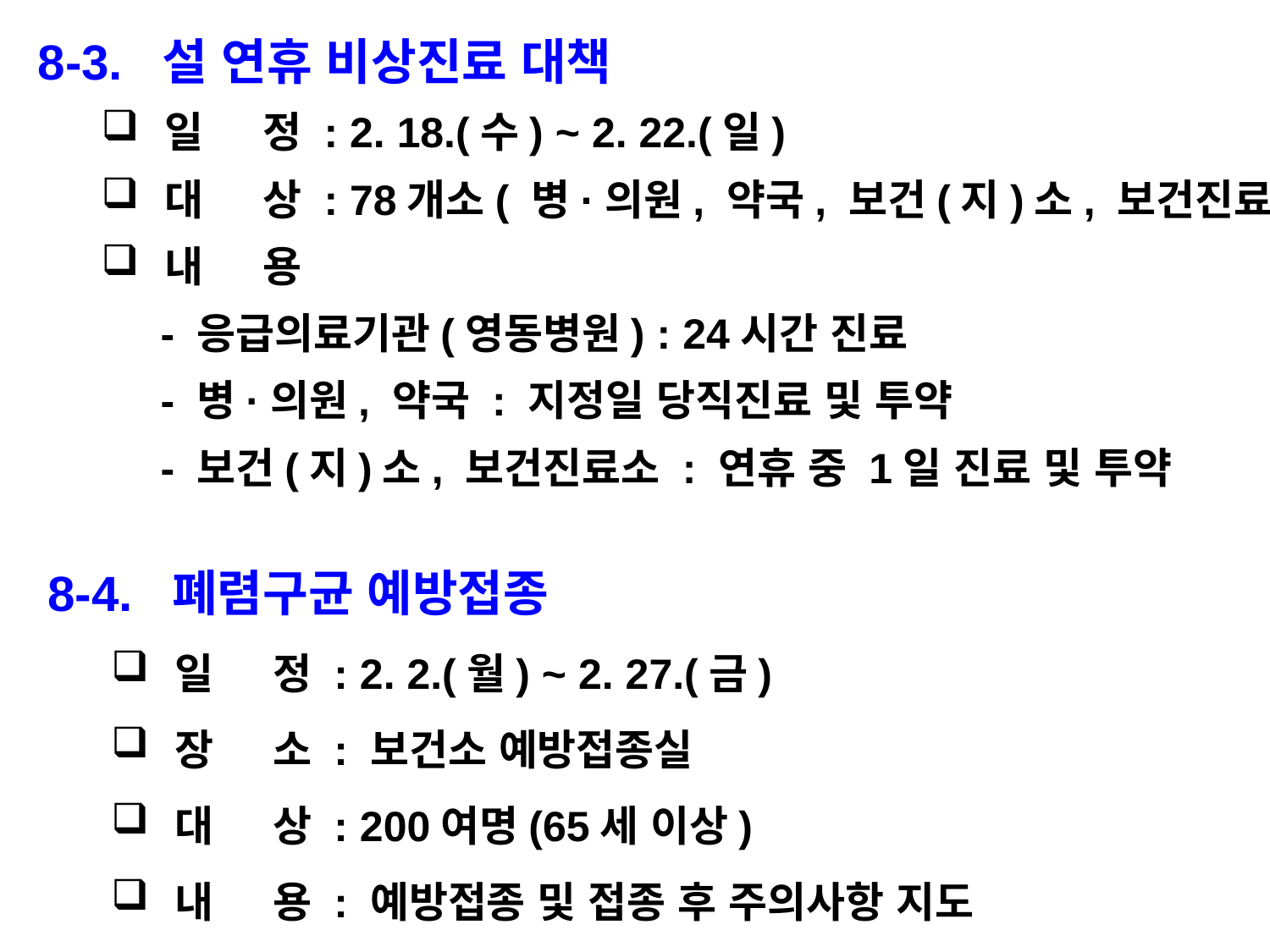

8-3.  설 연휴 비상진료 대책
일     정 : 2. 18.(수) ~ 2. 22.(일)
대     상 : 78개소( 병·의원, 약국, 보건(지)소, 보건진료소)
내     용
     - 응급의료기관(영동병원) : 24시간 진료
     - 병·의원, 약국 : 지정일 당직진료 및 투약
     - 보건(지)소, 보건진료소 : 연휴 중 1일 진료 및 투약
8-4.  폐렴구균 예방접종
일     정 : 2. 2.(월) ~ 2. 27.(금)
장     소 : 보건소 예방접종실
대     상 : 200여명(65세 이상)
내     용 : 예방접종 및 접종 후 주의사항 지도